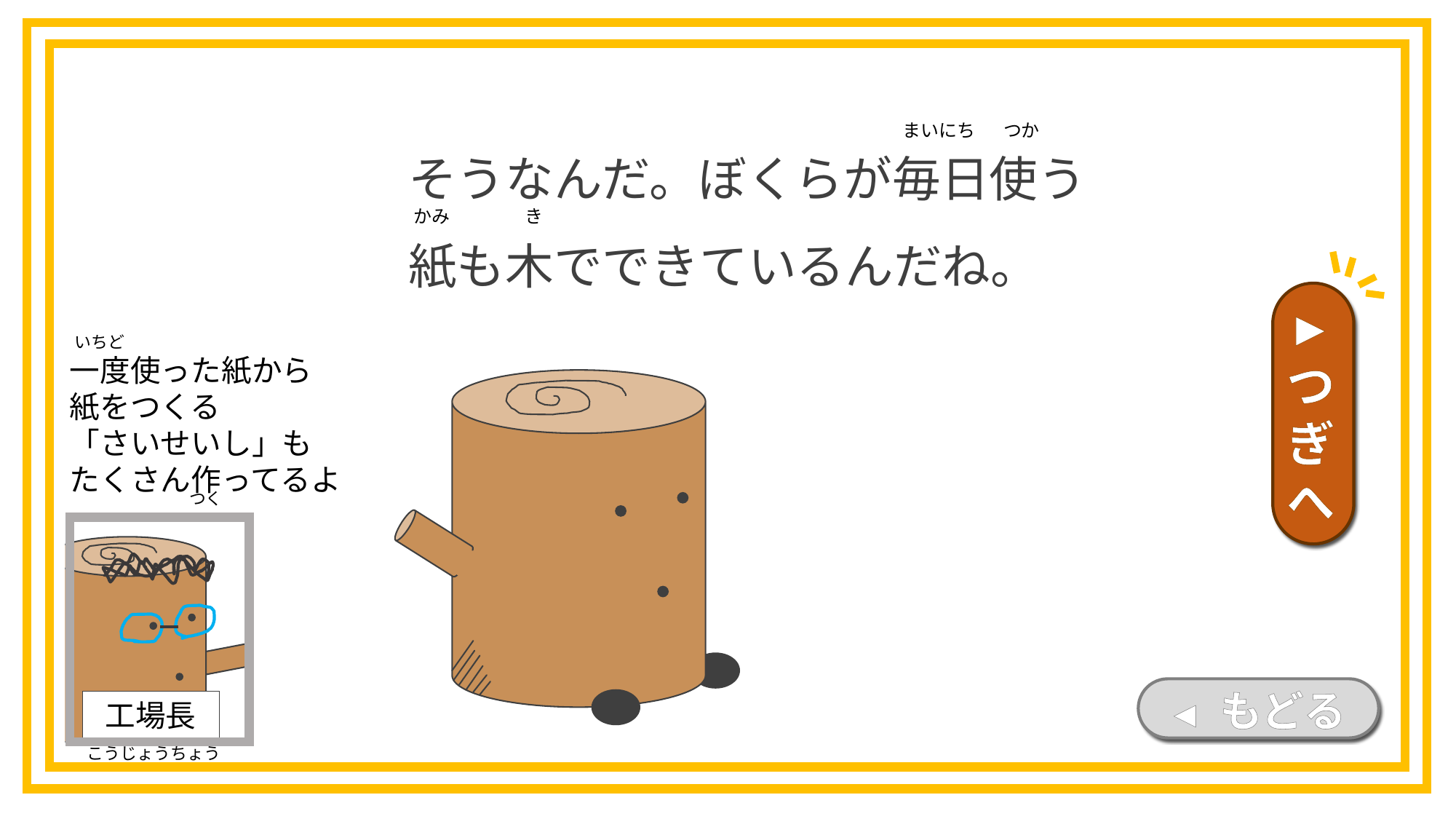

つか
そうなんだ。ぼくらが毎日使う
紙も木でできているんだね。
まいにち
かみ
き
►つぎへ
いちど
一度使った紙から
紙をつくる
「さいせいし」も
たくさん作ってるよ

つく

工場長

◄ もどる

こうじょうちょう